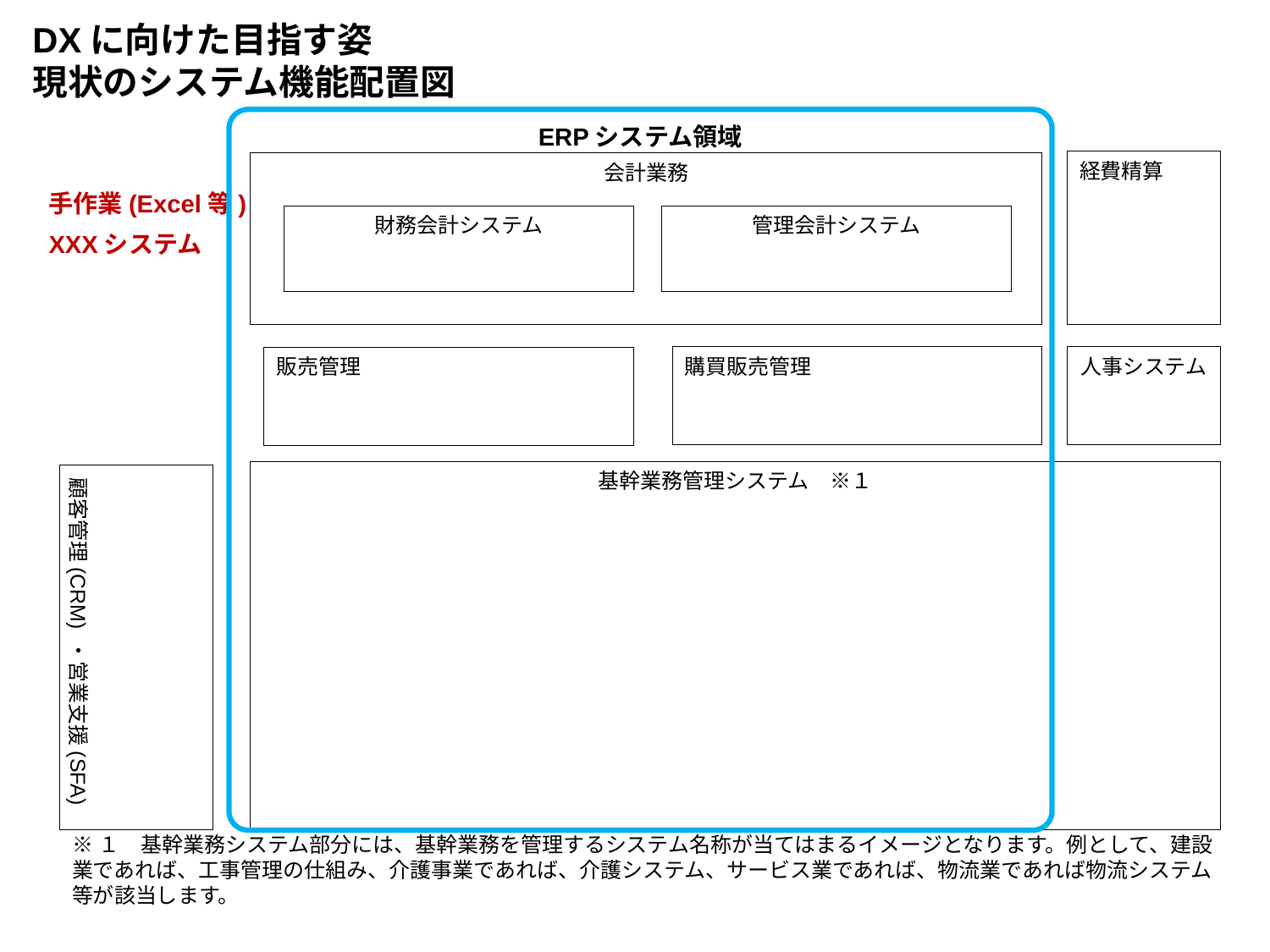

DXに向けた目指す姿
現状のシステム機能配置図
ERPシステム領域
経費精算
会計業務
手作業(Excel等)
財務会計システム
管理会計システム
XXXシステム
人事システム
購買販売管理
販売管理
基幹業務管理システム　※１
顧客管理(CRM) ・営業支援(SFA)
※１　基幹業務システム部分には、基幹業務を管理するシステム名称が当てはまるイメージとなります。例として、建設業であれば、工事管理の仕組み、介護事業であれば、介護システム、サービス業であれば、物流業であれば物流システム等が該当します。
3